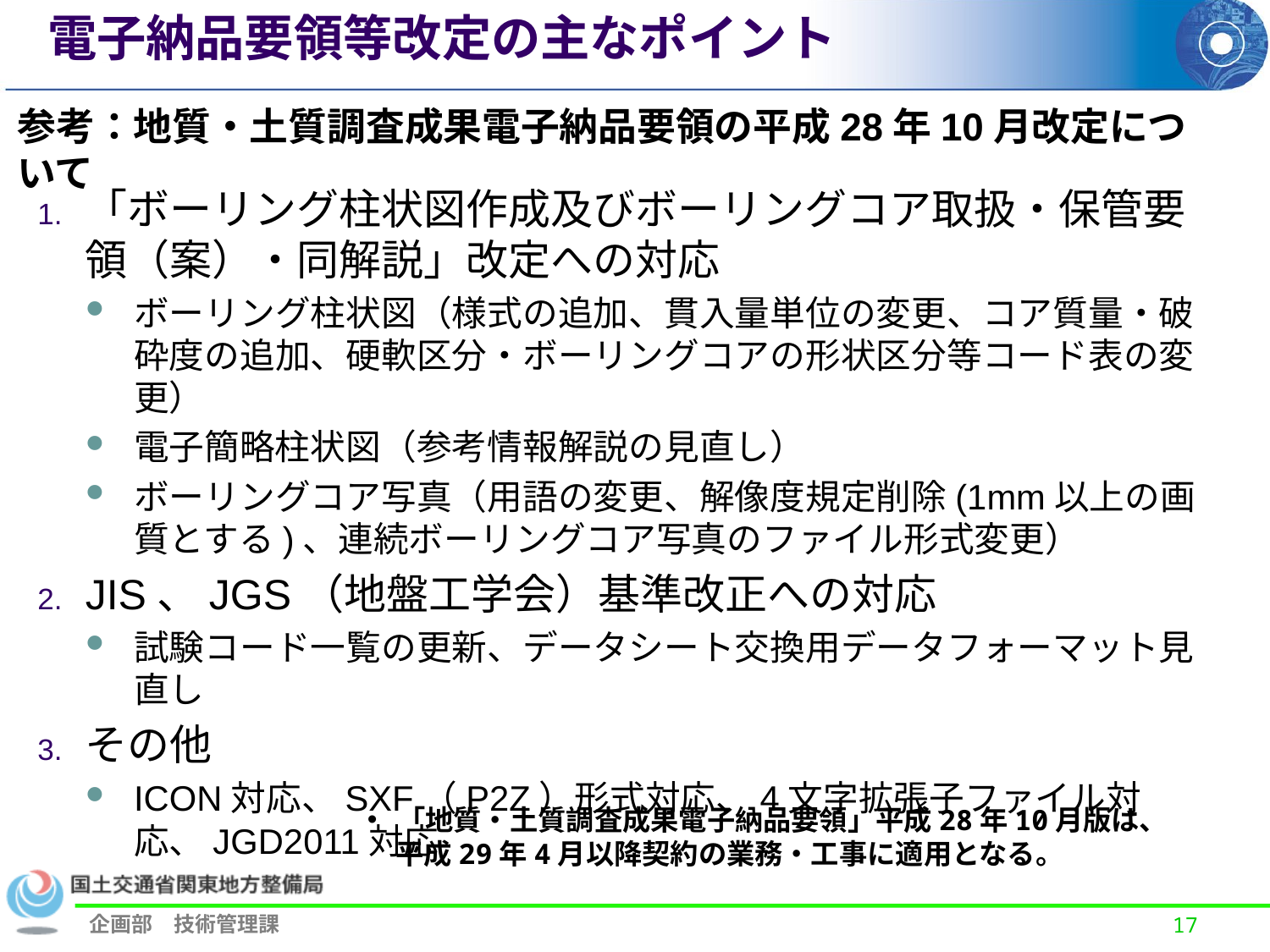

電子納品要領等改定の主なポイント
参考：地質・土質調査成果電子納品要領の平成28年10月改定について
「ボーリング柱状図作成及びボーリングコア取扱・保管要領（案）・同解説」改定への対応
ボーリング柱状図（様式の追加、貫入量単位の変更、コア質量・破砕度の追加、硬軟区分・ボーリングコアの形状区分等コード表の変更）
電子簡略柱状図（参考情報解説の見直し）
ボーリングコア写真（用語の変更、解像度規定削除(1mm以上の画質とする)、連続ボーリングコア写真のファイル形式変更）
JIS、JGS（地盤工学会）基準改正への対応
試験コード一覧の更新、データシート交換用データフォーマット見直し
その他
ICON対応、SXF（P2Z）形式対応、4文字拡張子ファイル対応、JGD2011対応
「地質・土質調査成果電子納品要領」平成28年10月版は、
　平成29年4月以降契約の業務・工事に適用となる。